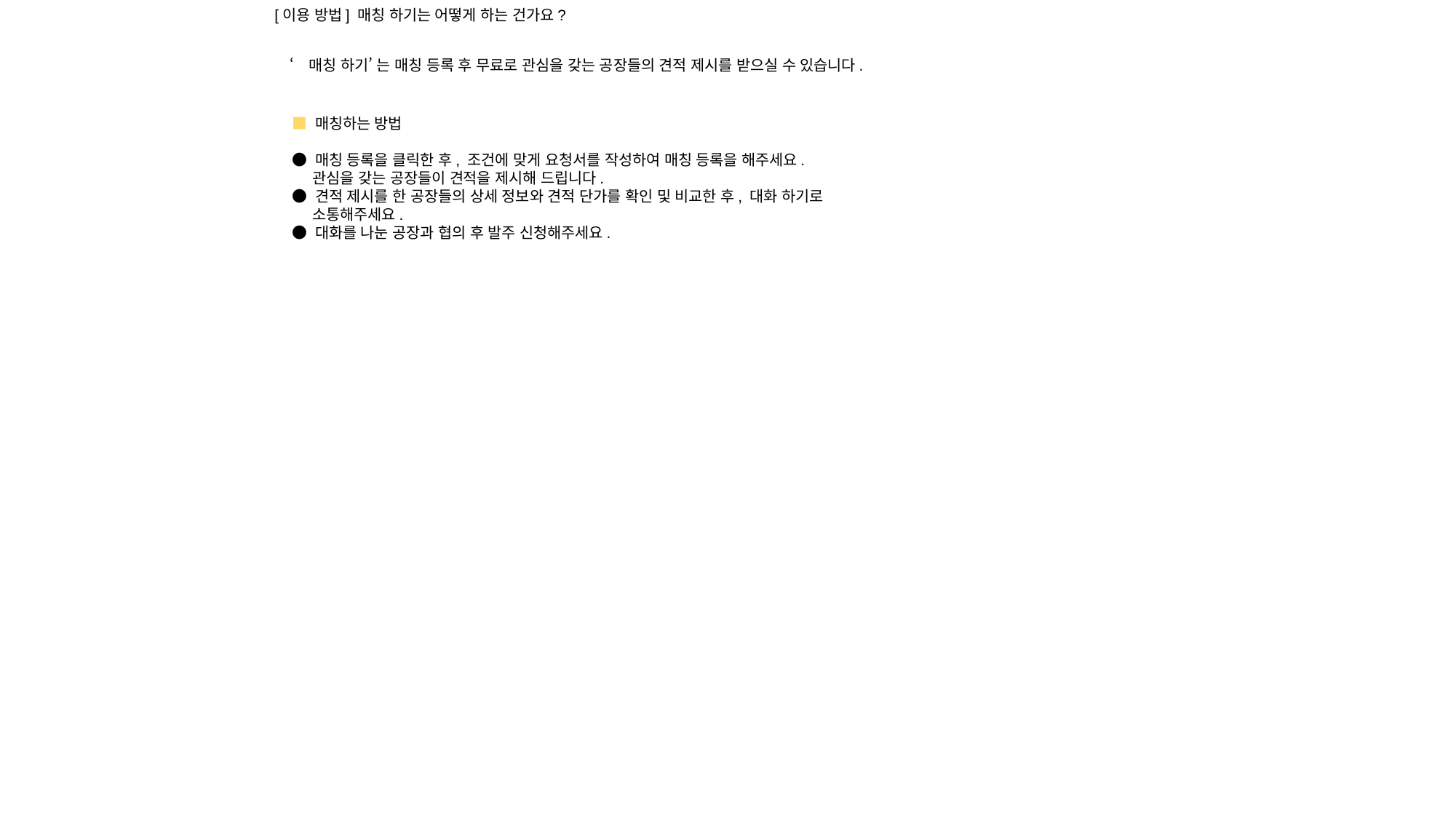

[이용 방법] 매칭 하기는 어떻게 하는 건가요?
‘매칭 하기’ 는 매칭 등록 후 무료로 관심을 갖는 공장들의 견적 제시를 받으실 수 있습니다.

■ 매칭하는 방법

● 매칭 등록을 클릭한 후, 조건에 맞게 요청서를 작성하여 매칭 등록을 해주세요.
    관심을 갖는 공장들이 견적을 제시해 드립니다.
● 견적 제시를 한 공장들의 상세 정보와 견적 단가를 확인 및 비교한 후, 대화 하기로
    소통해주세요.
● 대화를 나눈 공장과 협의 후 발주 신청해주세요.